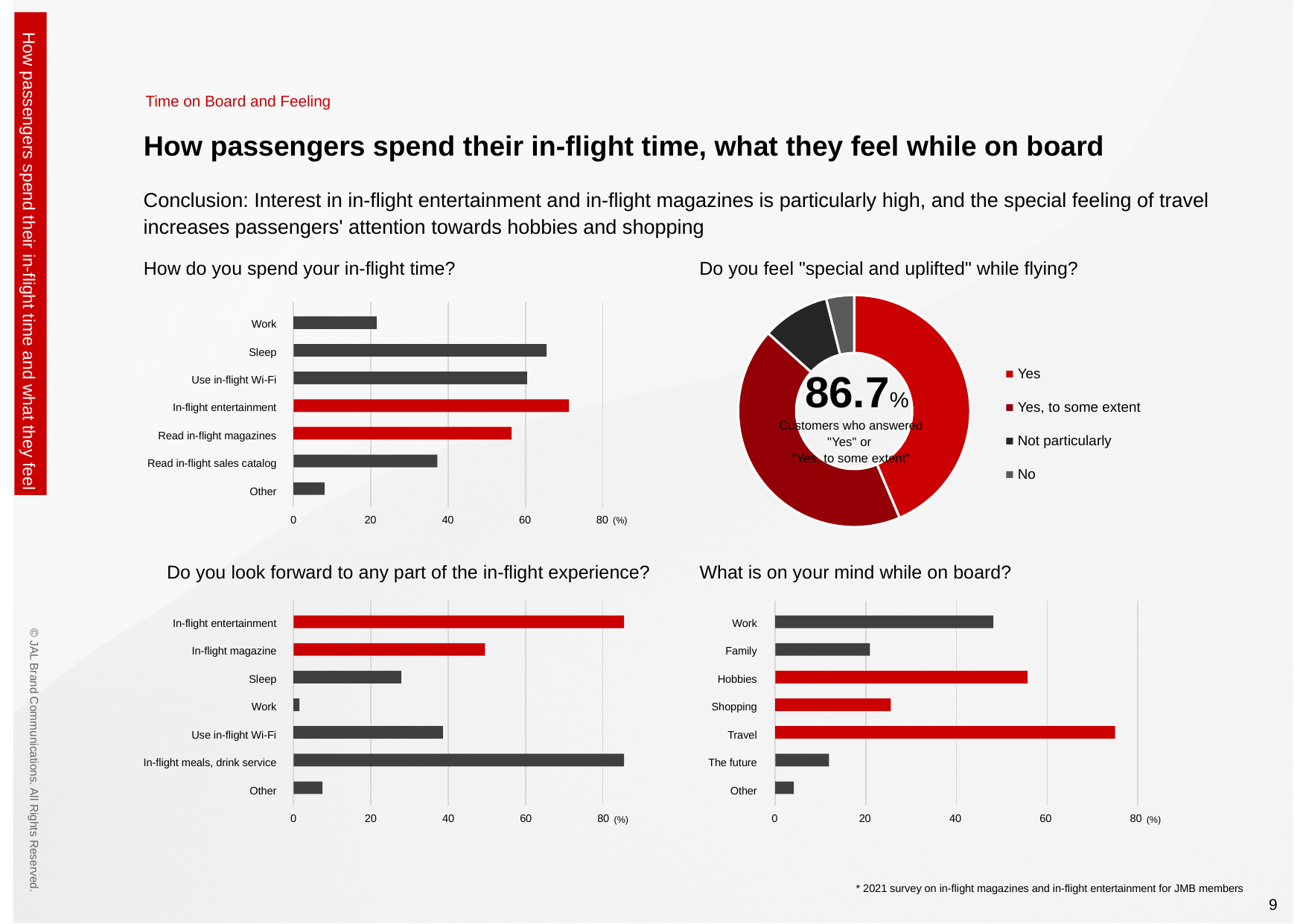

Time on Board and Feeling
How passengers spend their in-flight time, what they feel while on board
Conclusion: Interest in in-flight entertainment and in-flight magazines is particularly high, and the special feeling of travel increases passengers' attention towards hobbies and shopping
How do you spend your in-flight time?
Do you feel "special and uplifted" while flying?

### Chart

| Category | 売上高 |
|---|---|
| 第 1 四半期 | 43.6 |
| 第 2 四半期 | 43.1 |
| 第 3 四半期 | 9.4 |
| 第 4 四半期 | 3.9 |
How passengers spend their in-flight time and what they feel
Work

Sleep
■ Yes
■ Yes, to some extent
■ Not particularly
■ No

86.7%
Use in-flight Wi-Fi

In-flight entertainment

Customers who answered "Yes" or
"Yes, to some extent"

Read in-flight magazines

Read in-flight sales catalog

Other

0
20
40
60
80
(%)
Do you look forward to any part of the in-flight experience?
What is on your mind while on board?
In-flight entertainment
Work
Family
Hobbies
Shopping
Travel
The future
Other

In-flight magazine

Sleep

Work

Use in-flight Wi-Fi

In-flight meals, drink service

Other

0
20
40
60
80
0
20
40
60
80
(%)
(%)
* 2021 survey on in-flight magazines and in-flight entertainment for JMB members
9